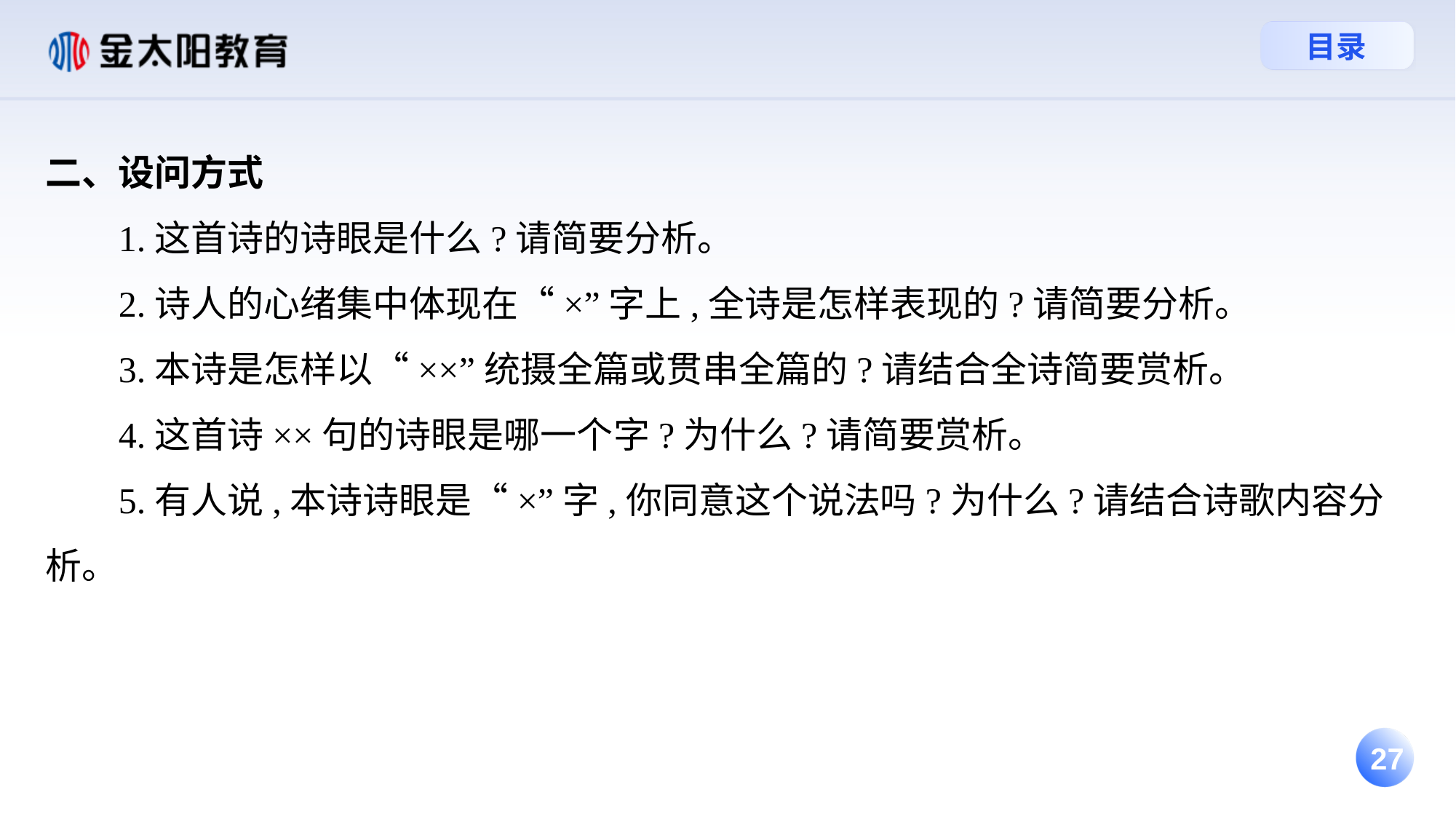

二、设问方式
        1.这首诗的诗眼是什么?请简要分析。
        2.诗人的心绪集中体现在“×”字上,全诗是怎样表现的?请简要分析。
        3.本诗是怎样以“××”统摄全篇或贯串全篇的?请结合全诗简要赏析。
        4.这首诗××句的诗眼是哪一个字?为什么?请简要赏析。
        5.有人说,本诗诗眼是“×”字,你同意这个说法吗?为什么?请结合诗歌内容分析。